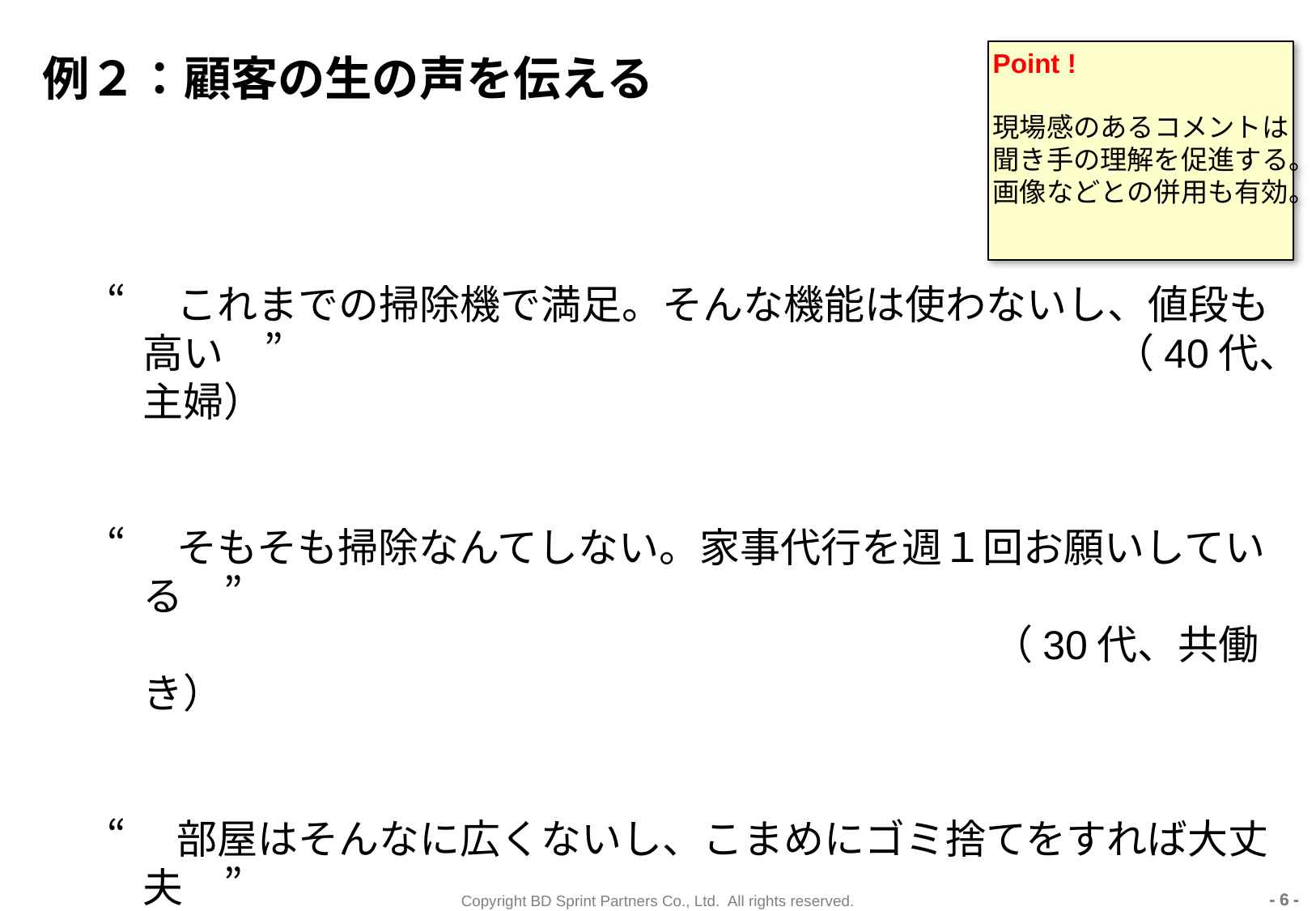

# 例２：顧客の生の声を伝える
Point !

現場感のあるコメントは聞き手の理解を促進する。
画像などとの併用も有効。
“　これまでの掃除機で満足。そんな機能は使わないし、値段も高い　”　　　　　						（40代、主婦）

“　そもそも掃除なんてしない。家事代行を週１回お願いしている　”
　　　　　　　　　　			　　	（30代、共働き）

“　部屋はそんなに広くないし、こまめにゴミ捨てをすれば大丈夫　”
							（30代、独身）